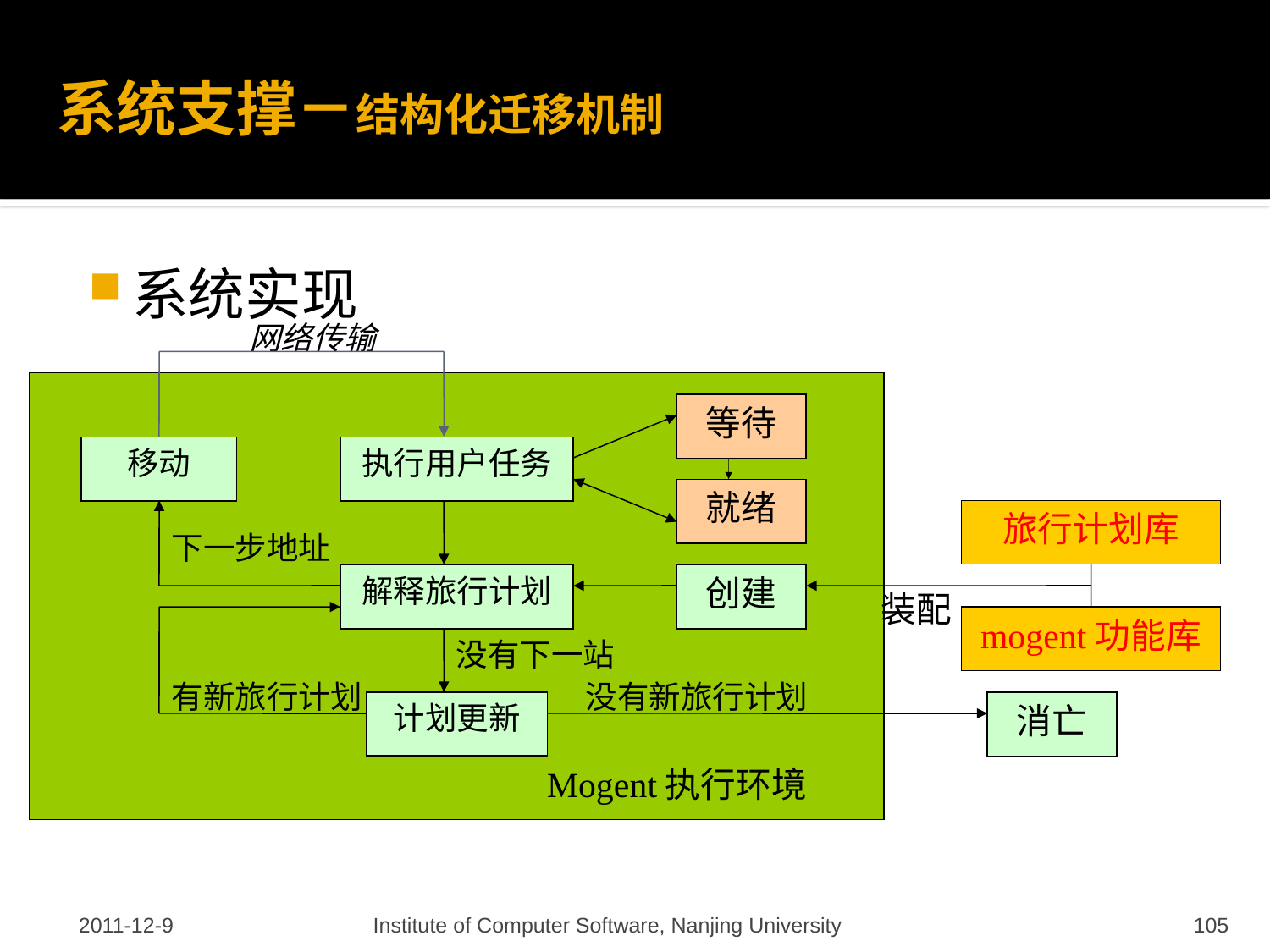

# 系统支撑－结构化迁移机制
系统实现
网络传输

等待

移动
执行用户任务

就绪

旅行计划库
下一步地址

解释旅行计划
创建
装配

mogent功能库

没有下一站
有新旅行计划
没有新旅行计划
计划更新
消亡

Mogent执行环境
2011-12-9
Institute of Computer Software, Nanjing University
105